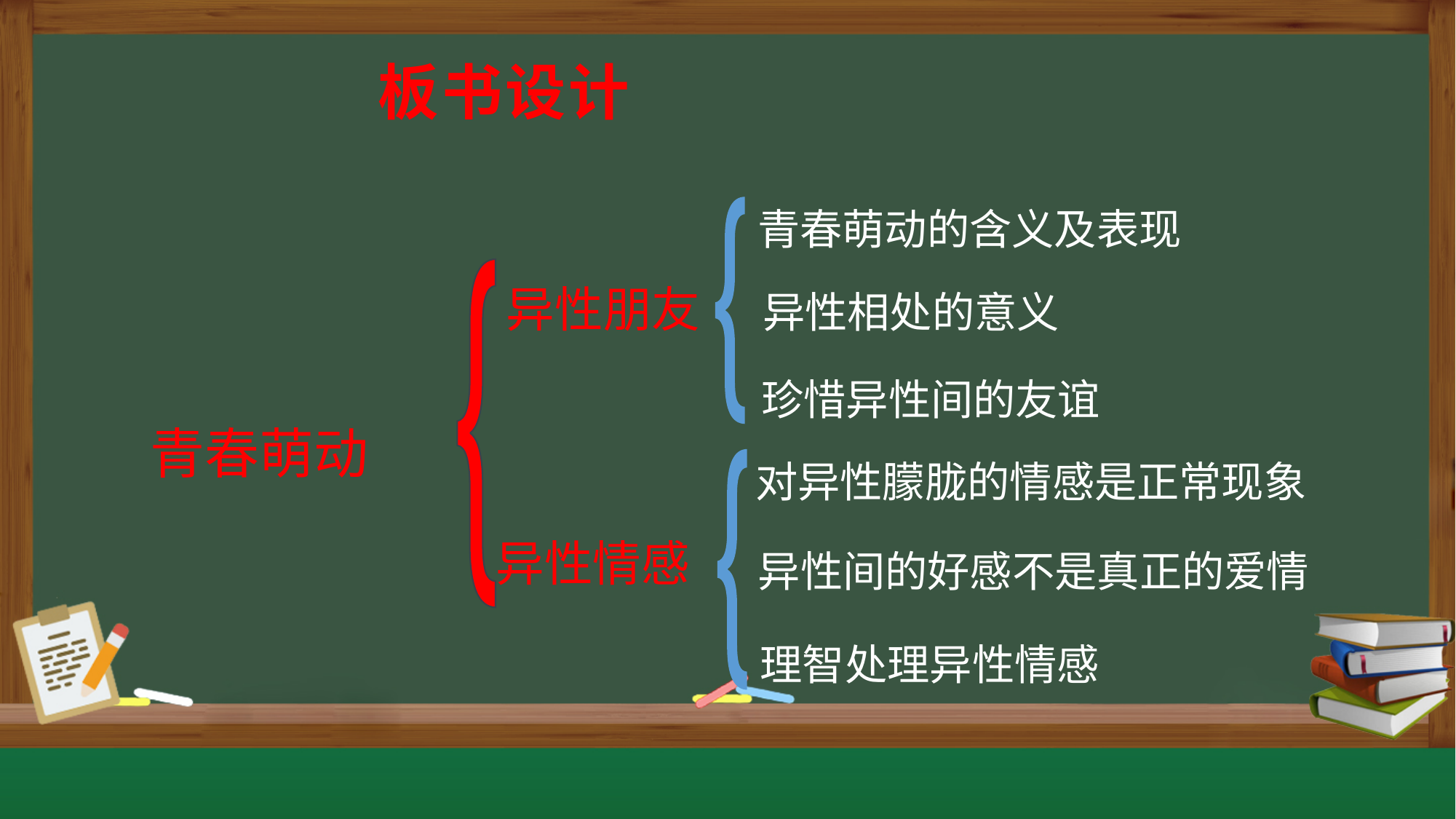

# 板书设计

青春萌动的含义及表现
异性相处的意义
珍惜异性间的友谊

异性朋友
异性情感
青春萌动

对异性朦胧的情感是正常现象
异性间的好感不是真正的爱情
理智处理异性情感